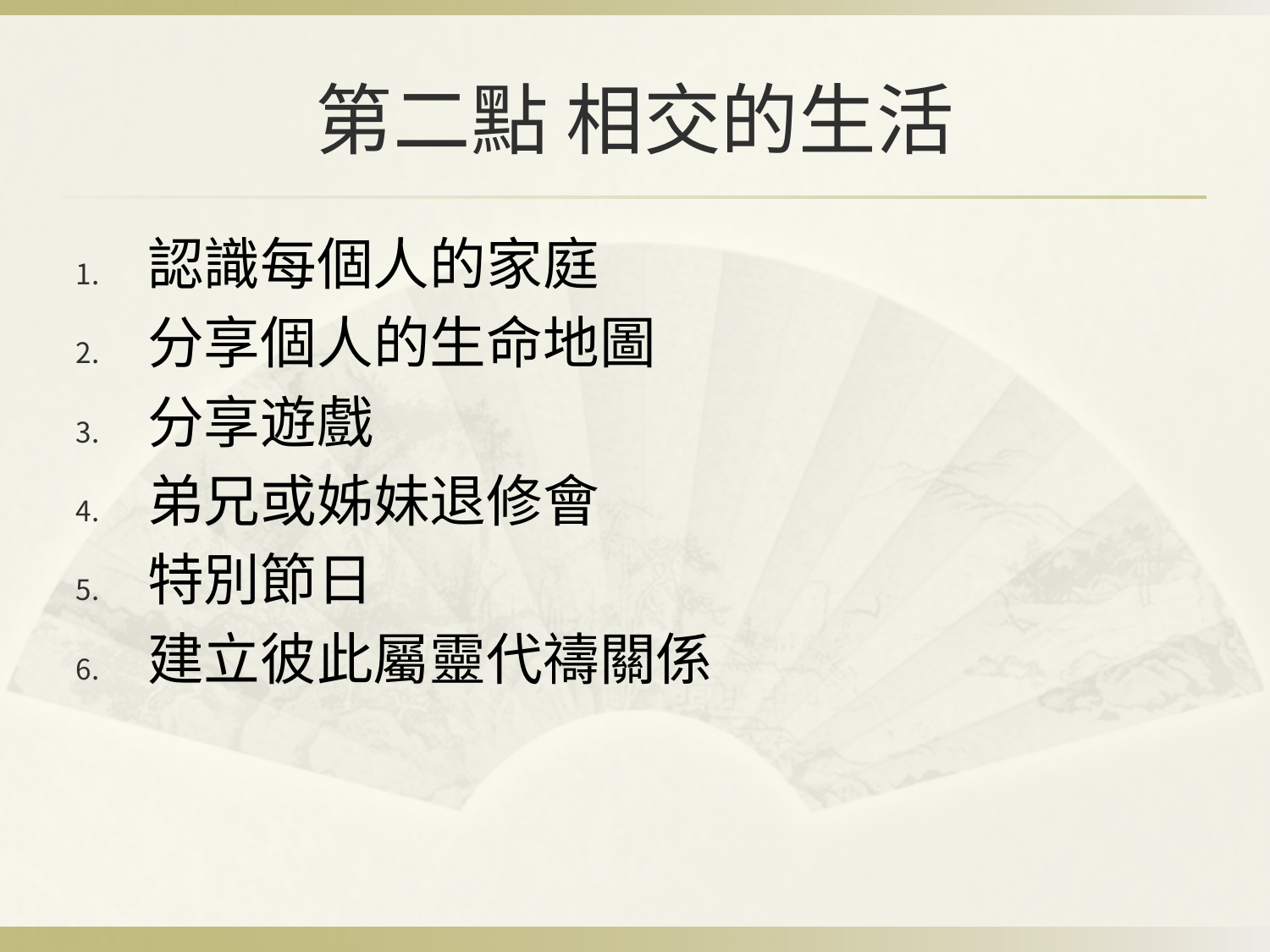

# 第二點 相交的生活
認識每個人的家庭
分享個人的生命地圖
分享遊戲
弟兄或姊妹退修會
特別節日
建立彼此屬靈代禱關係